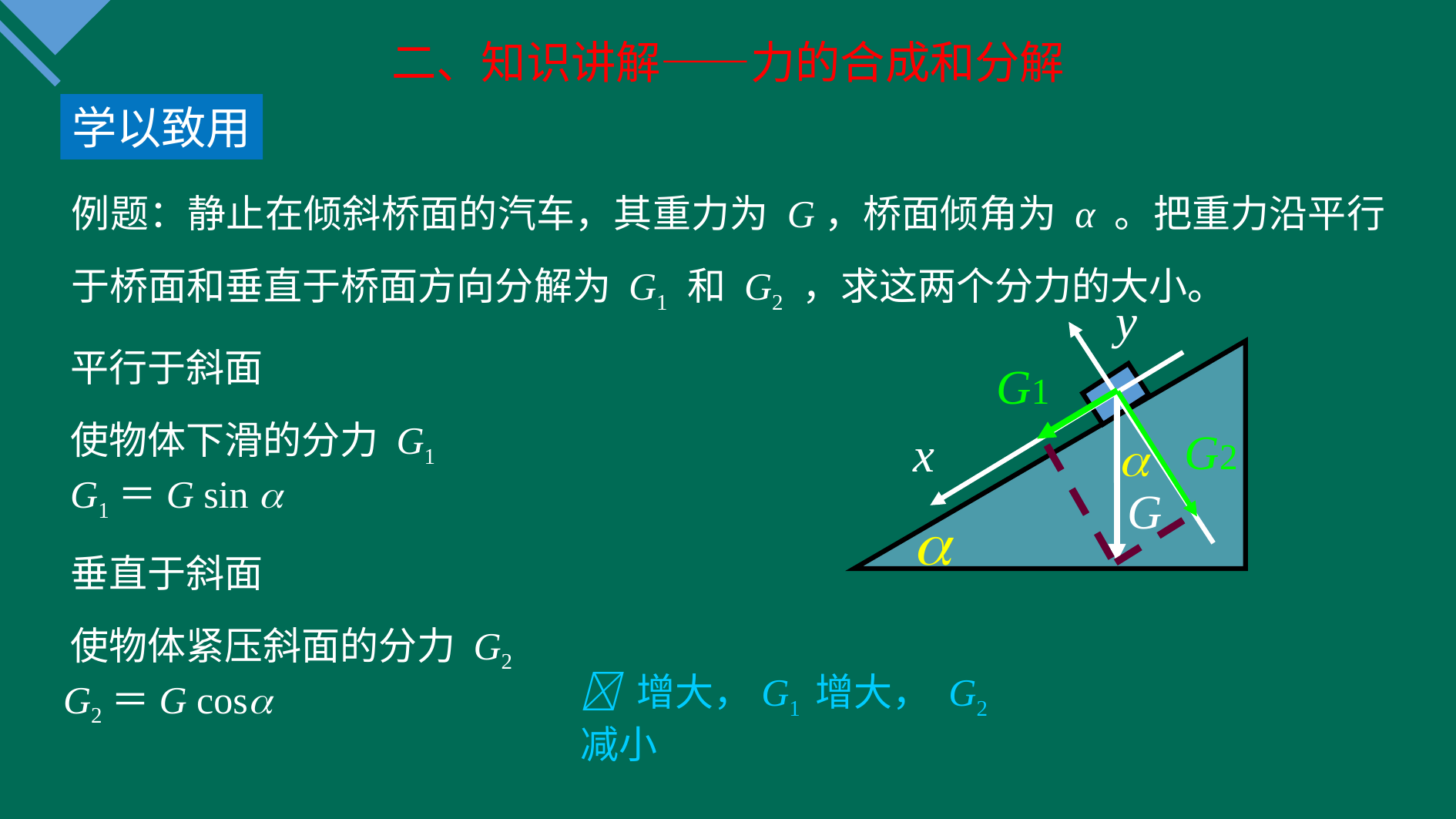

二、知识讲解——力的合成和分解
学以致用
例题：静止在倾斜桥面的汽车，其重力为 G，桥面倾角为 α 。把重力沿平行于桥面和垂直于桥面方向分解为 G1 和 G2 ，求这两个分力的大小。
y
平行于斜面
使物体下滑的分力 G1

G1

G2
x
α

G1＝G sin α
G
α
垂直于斜面
使物体紧压斜面的分力 G2

α 增大，G1 增大， G2减小
G2＝G cosα